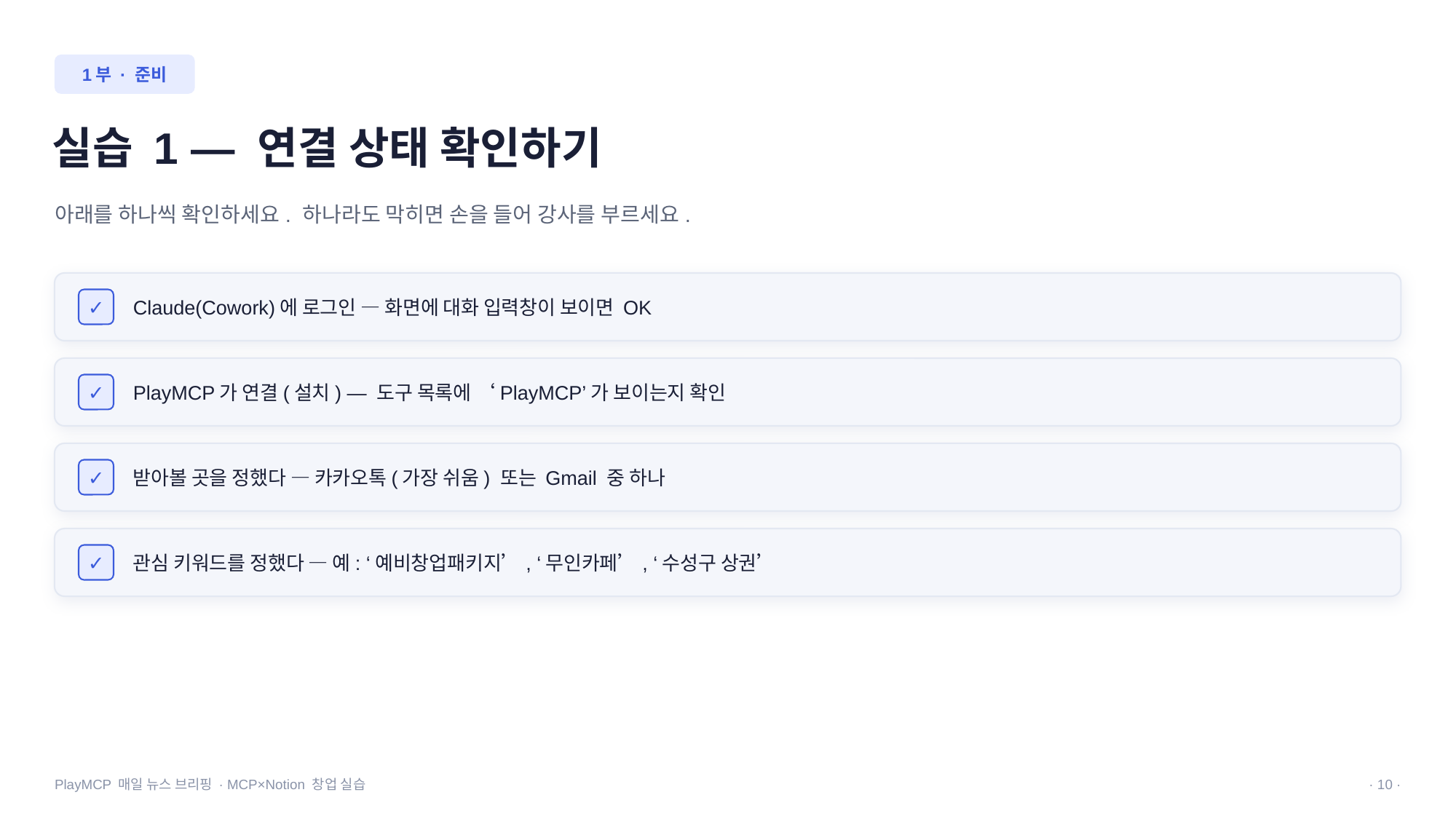

1부 · 준비
실습 1 — 연결 상태 확인하기
아래를 하나씩 확인하세요. 하나라도 막히면 손을 들어 강사를 부르세요.

Claude(Cowork)에 로그인 — 화면에 대화 입력창이 보이면 OK

✓

PlayMCP가 연결(설치) — 도구 목록에 ‘PlayMCP’가 보이는지 확인

✓

받아볼 곳을 정했다 — 카카오톡(가장 쉬움) 또는 Gmail 중 하나

✓

관심 키워드를 정했다 — 예: ‘예비창업패키지’, ‘무인카페’, ‘수성구 상권’

✓
PlayMCP 매일 뉴스 브리핑 · MCP×Notion 창업 실습
· 10 ·